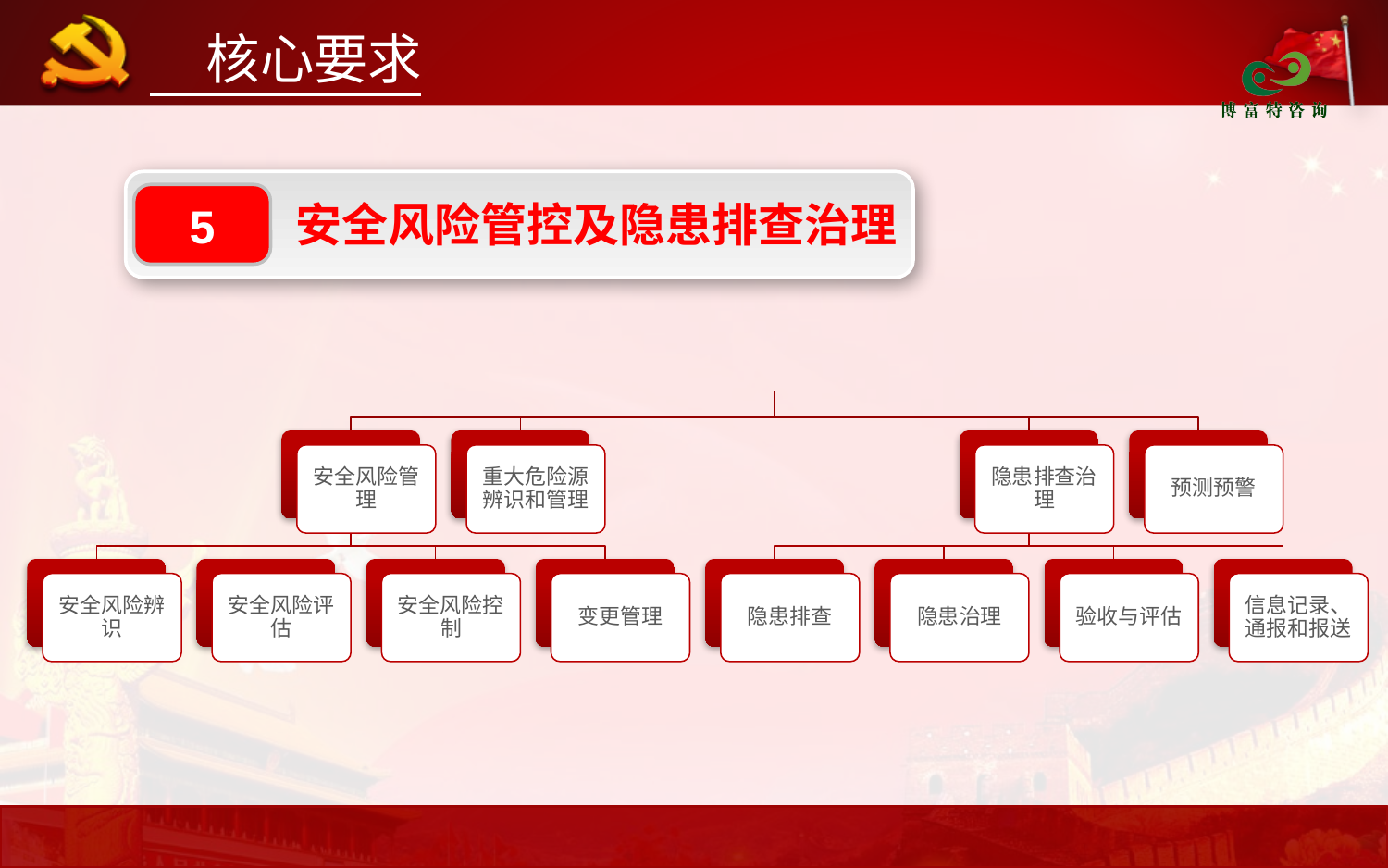

核心要求

安全风险管控及隐患排查治理
5

安全风险管理
重大危险源辨识和管理
隐患排查治理
预测预警

安全风险辨识
安全风险评估
安全风险控制
变更管理
隐患排查
隐患治理
验收与评估
信息记录、通报和报送